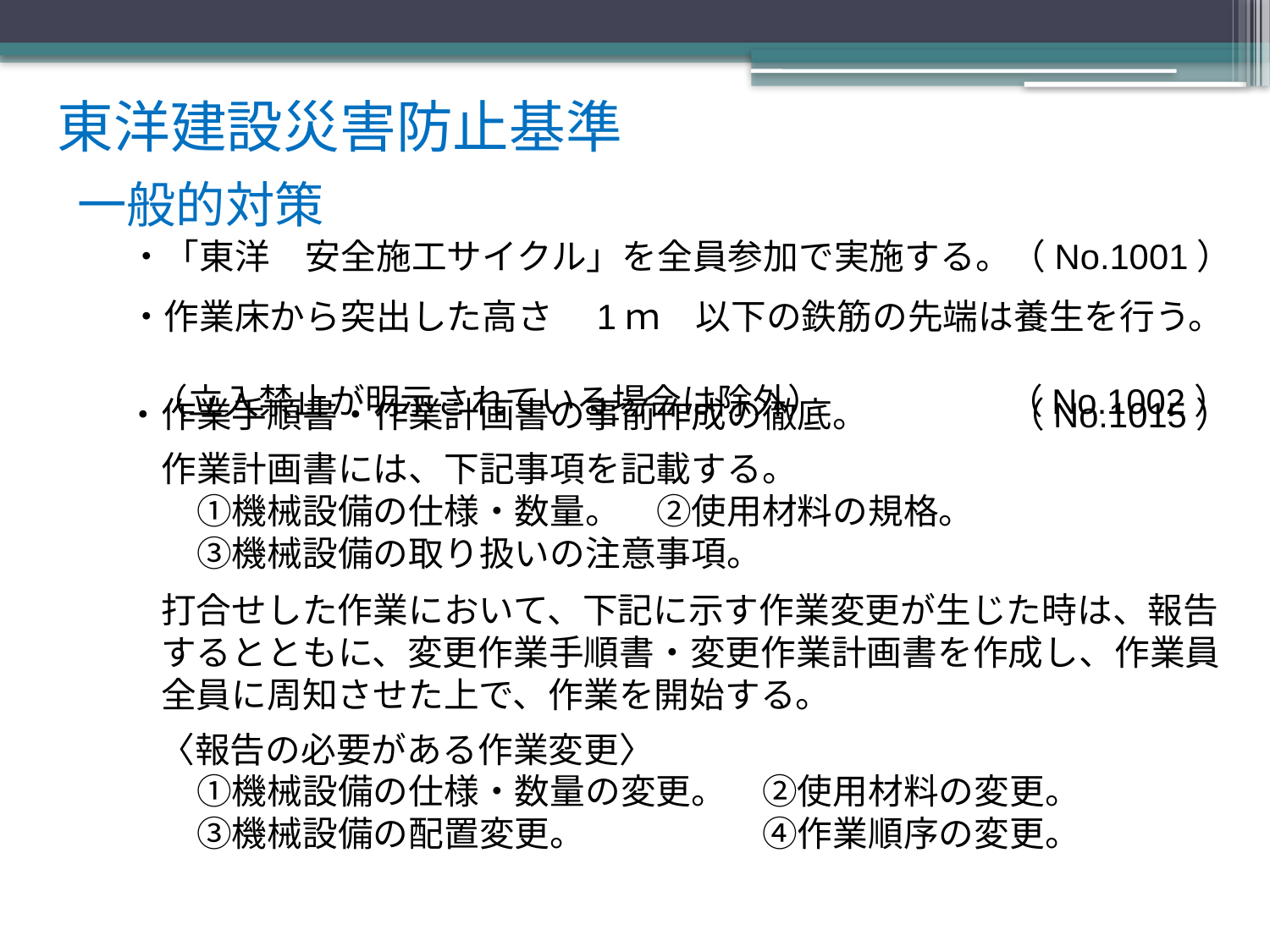

東洋建設災害防止基準
一般的対策
・「東洋　安全施工サイクル」を全員参加で実施する。（No.1001）
・作業床から突出した高さ　1ｍ　以下の鉄筋の先端は養生を行う。
  （立入禁止が明示されている場合は除外）　　　　　 （No.1002）
・作業手順書・作業計画書の事前作成の徹底。　　　　（No.1015）
作業計画書には、下記事項を記載する。
　①機械設備の仕様・数量。　②使用材料の規格。
　③機械設備の取り扱いの注意事項。
打合せした作業において、下記に示す作業変更が生じた時は、報告するとともに、変更作業手順書・変更作業計画書を作成し、作業員全員に周知させた上で、作業を開始する。
〈報告の必要がある作業変更〉
　①機械設備の仕様・数量の変更。　②使用材料の変更。
　③機械設備の配置変更。　　　　　④作業順序の変更。